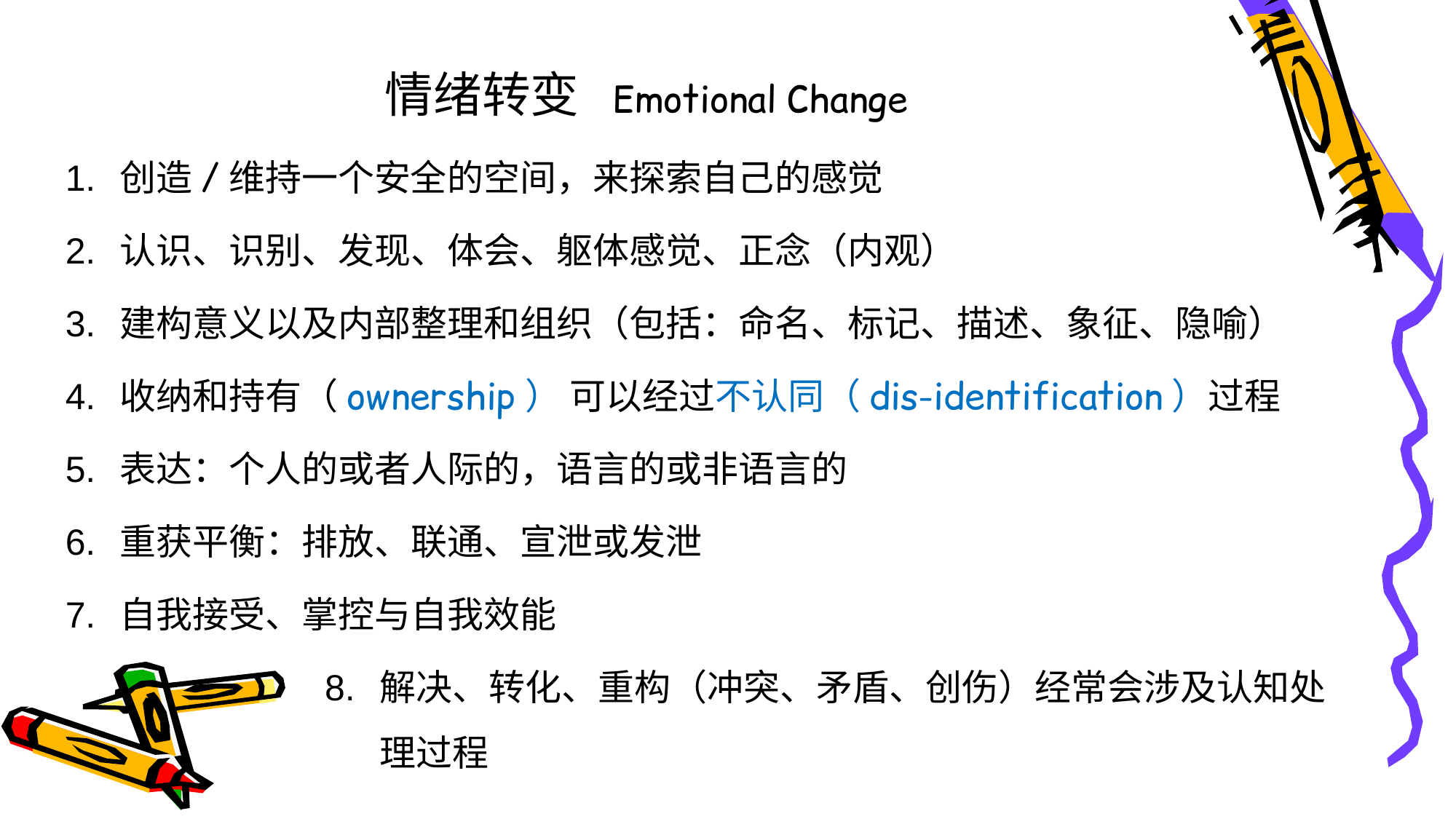

情绪转变  Emotional Change
创造/维持一个安全的空间，来探索自己的感觉
认识、识别、发现、体会、躯体感觉、正念（内观）
建构意义以及内部整理和组织（包括：命名、标记、描述、象征、隐喻）
收纳和持有（ownership） 可以经过不认同（dis-identification）过程
表达：个人的或者人际的，语言的或非语言的
重获平衡：排放、联通、宣泄或发泄
自我接受、掌控与自我效能
解决、转化、重构（冲突、矛盾、创伤）经常会涉及认知处理过程